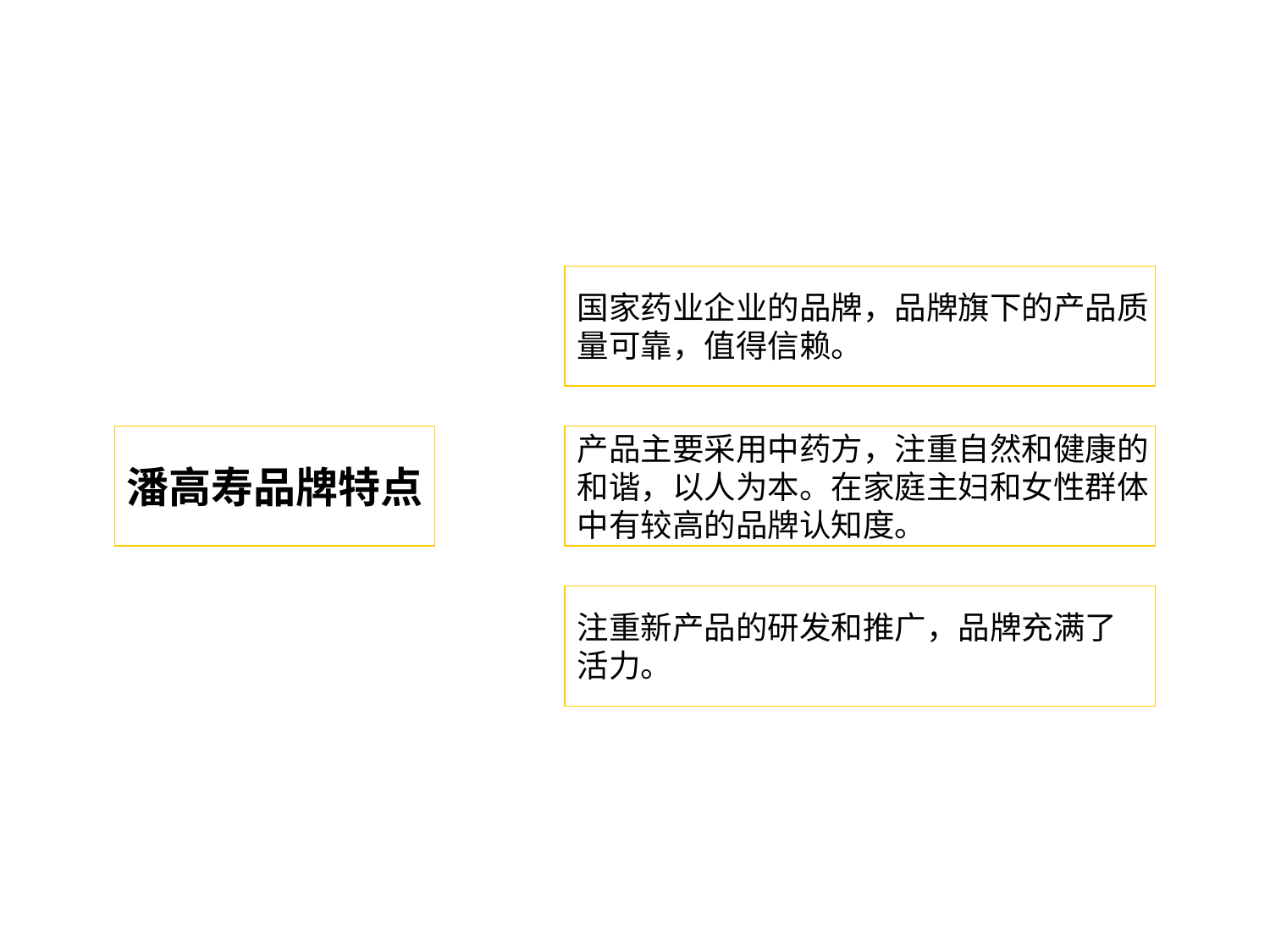

国家药业企业的品牌，品牌旗下的产品质
量可靠，值得信赖。
潘高寿品牌特点
产品主要采用中药方，注重自然和健康的
和谐，以人为本。在家庭主妇和女性群体
中有较高的品牌认知度。
注重新产品的研发和推广，品牌充满了
活力。